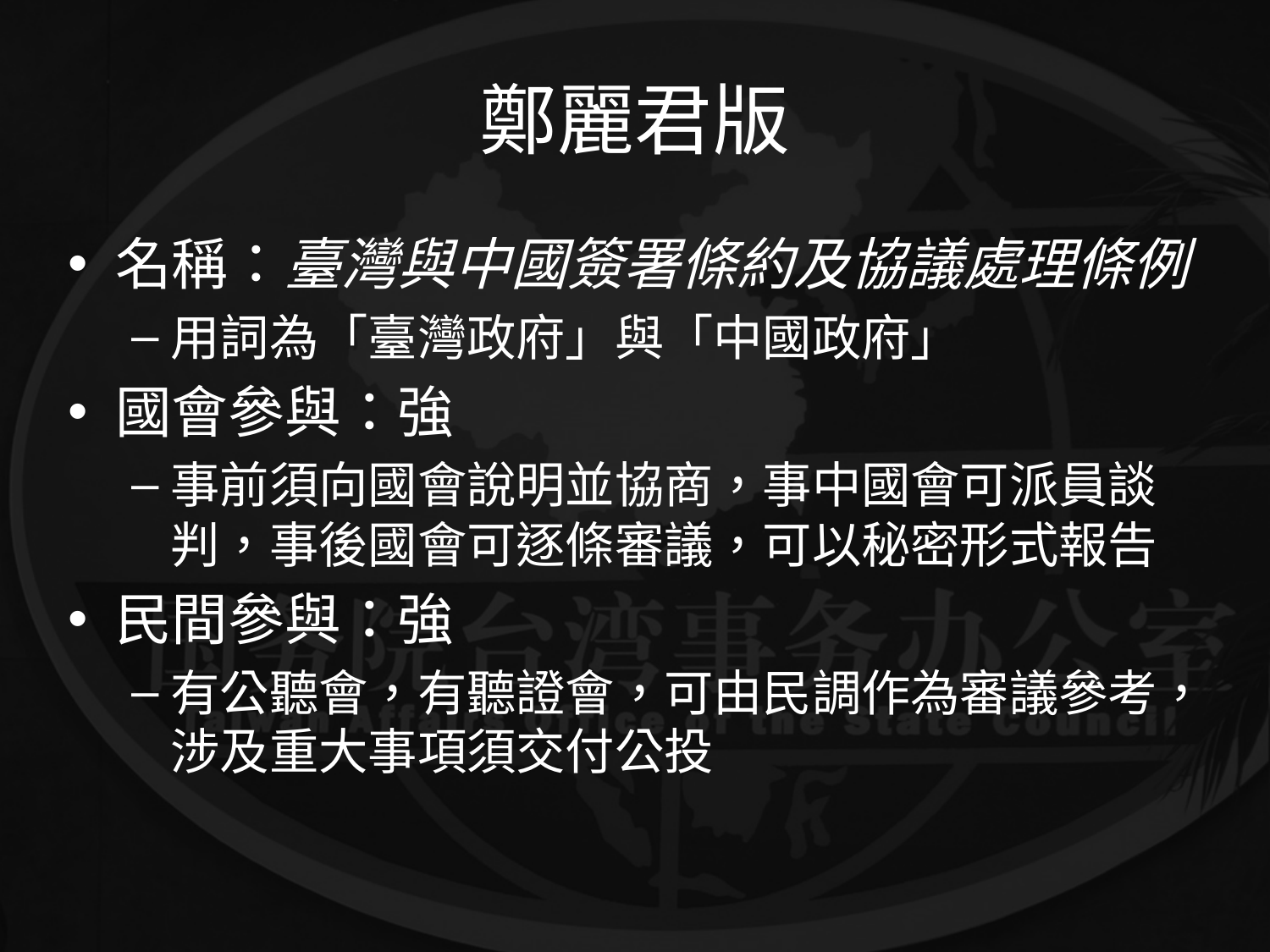

# 鄭麗君版
名稱：臺灣與中國簽署條約及協議處理條例
用詞為「臺灣政府」與「中國政府」
國會參與：強
事前須向國會說明並協商，事中國會可派員談判，事後國會可逐條審議，可以秘密形式報告
民間參與：強
有公聽會，有聽證會，可由民調作為審議參考，涉及重大事項須交付公投